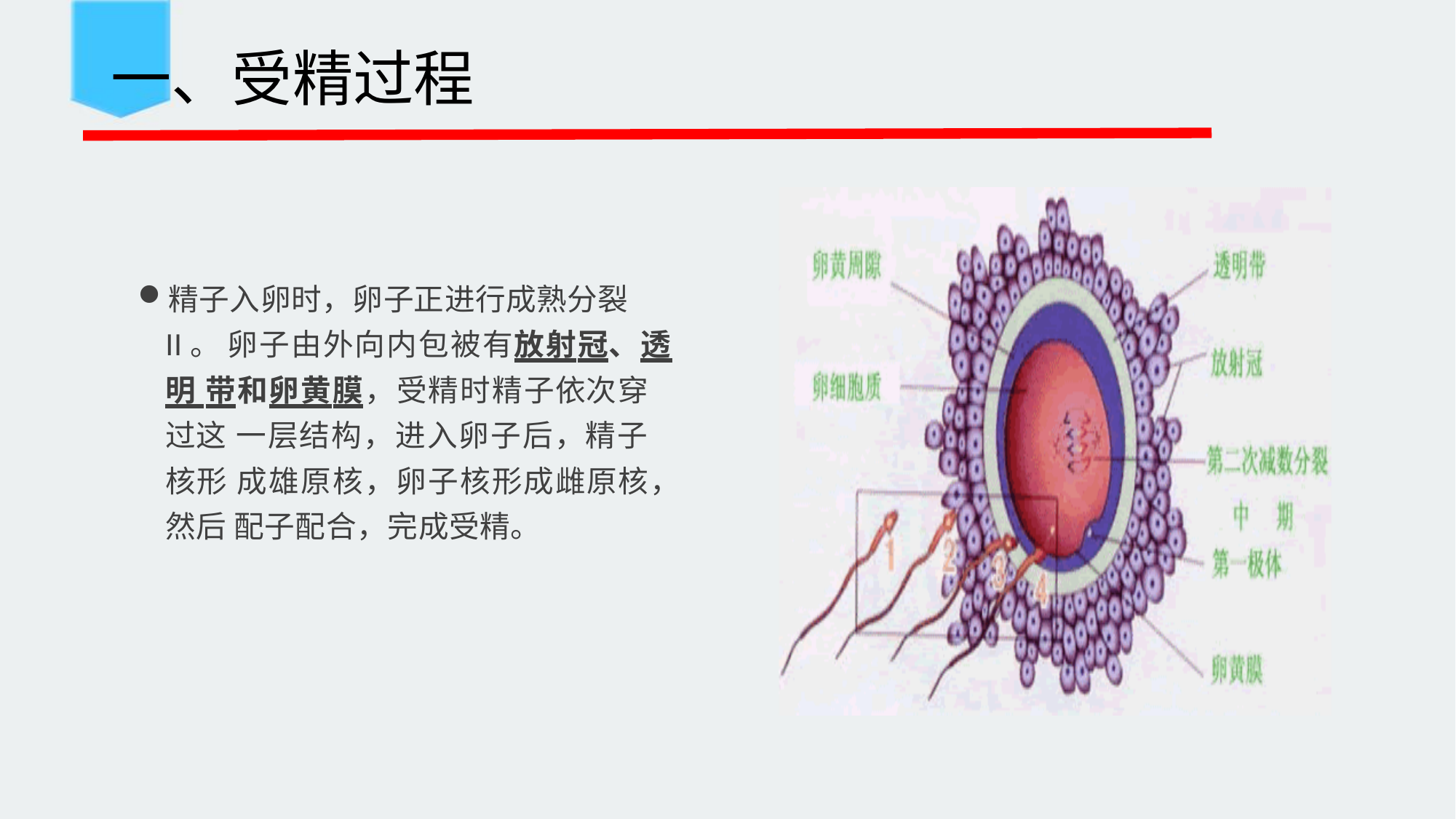

一、受精过程

精子入卵时，卵子正进行成熟分裂II。 卵子由外向内包被有放射冠、透明 带和卵黄膜，受精时精子依次穿过这 一层结构，进入卵子后，精子核形 成雄原核，卵子核形成雌原核，然后 配子配合，完成受精。